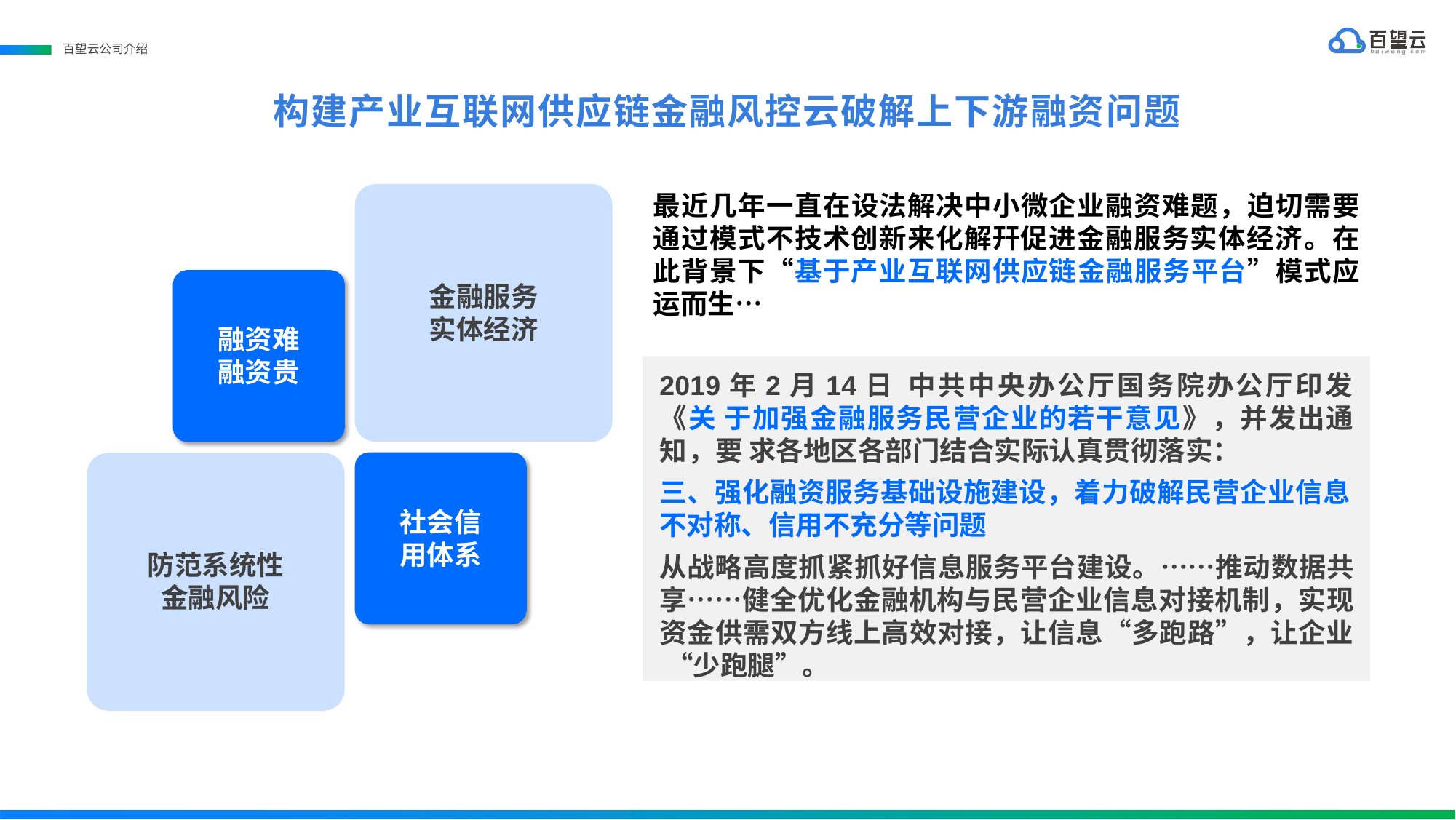

百望云公司介绍

# 构建产业互联网供应链金融风控云破解上下游融资问题

最近几年一直在设法解决中小微企业融资难题，迫切需要 通过模式不技术创新来化解幵促进金融服务实体经济。在 此背景下“基于产业互联网供应链金融服务平台”模式应 运而生…

金融服务 实体经济

融资难 融资贵
2019年2月14日 中共中央办公厅国务院办公厅印发《关 于加强金融服务民营企业的若干意见》，并发出通知，要 求各地区各部门结合实际认真贯彻落实：
三、强化融资服务基础设施建设，着力破解民营企业信息
不对称、信用不充分等问题
从战略高度抓紧抓好信息服务平台建设。……推动数据共 享……健全优化金融机构与民营企业信息对接机制，实现 资金供需双方线上高效对接，让信息“多跑路”，让企业  “少跑腿”。

社会信 用体系
防范系统性 金融风险